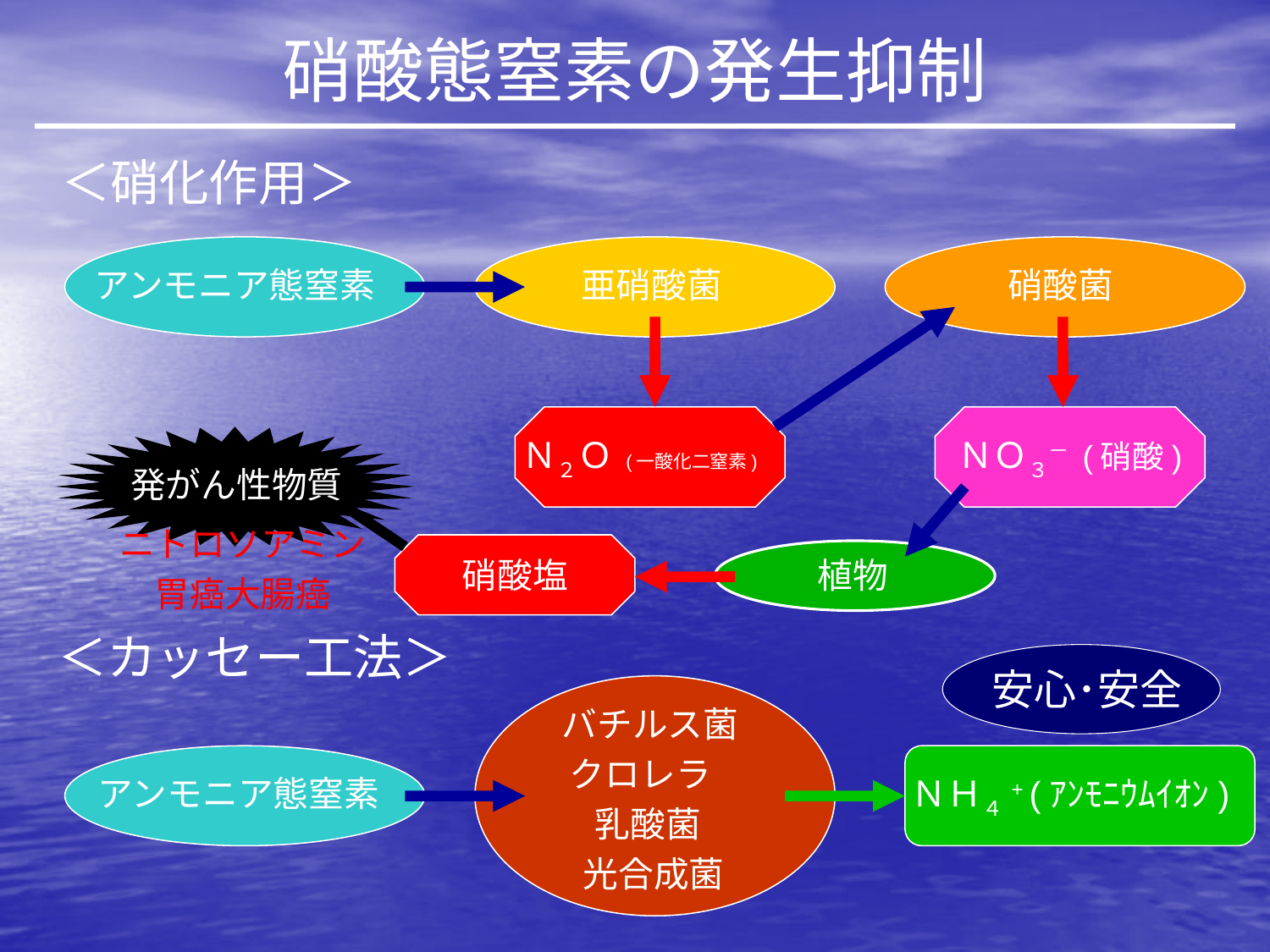

硝酸態窒素の発生抑制

＜硝化作用＞

アンモニア態窒素

亜硝酸菌

硝酸菌

Ｎ２Ｏ (一酸化二窒素)

ＮＯ３－ (硝酸)

発がん性物質

植物
ニトロソアミン

硝酸塩

胃癌大腸癌
＜カッセー工法＞

安心･安全

バチルス菌
クロレラ

乳酸菌
光合成菌

アンモニア態窒素

ＮＨ４+ (ｱﾝﾓﾆｳﾑｲｵﾝ)